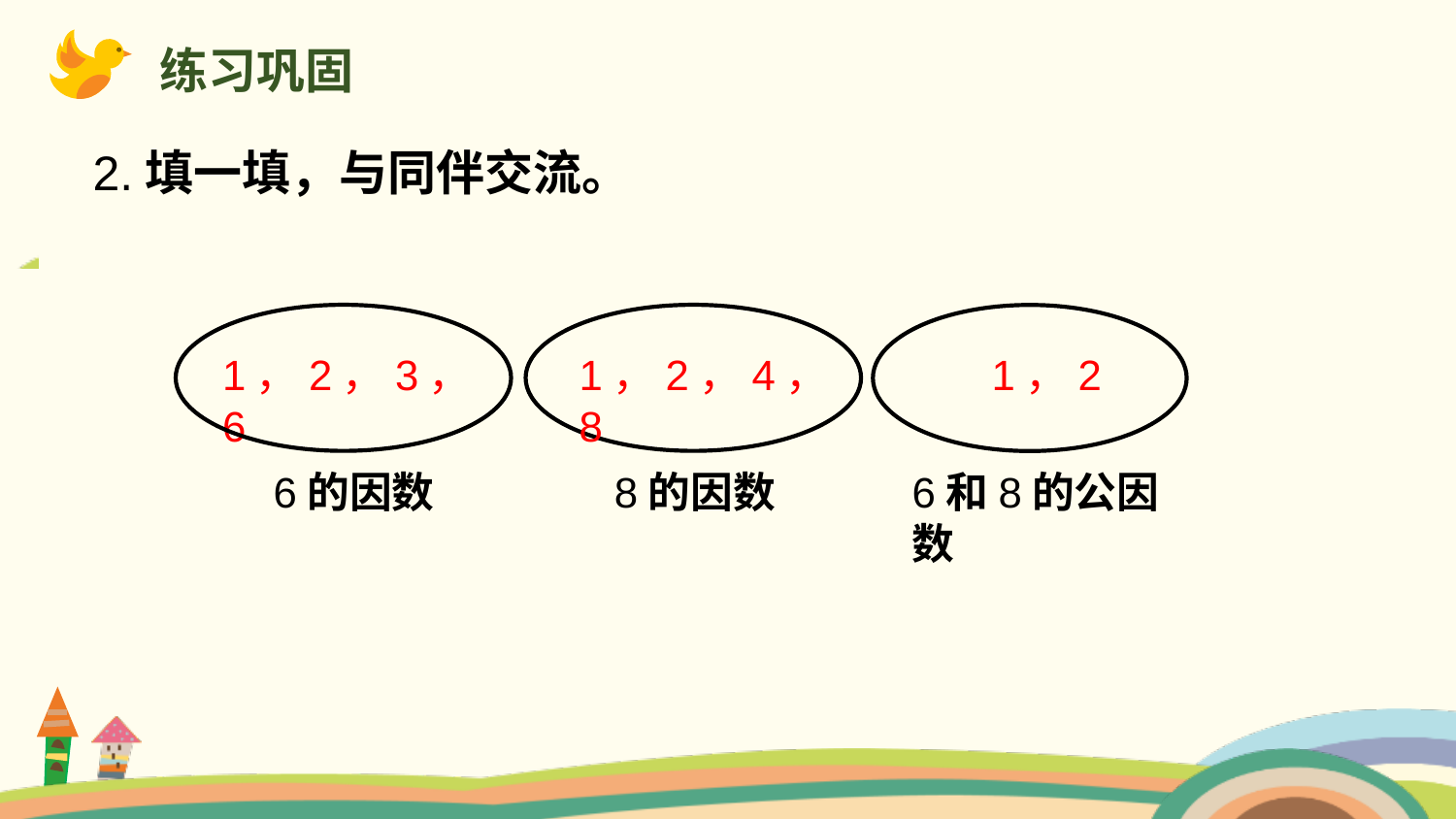

练习巩固
2.填一填，与同伴交流。

1，2，3，6
1，2，4，8
1，2
6的因数
8的因数
6和8的公因数